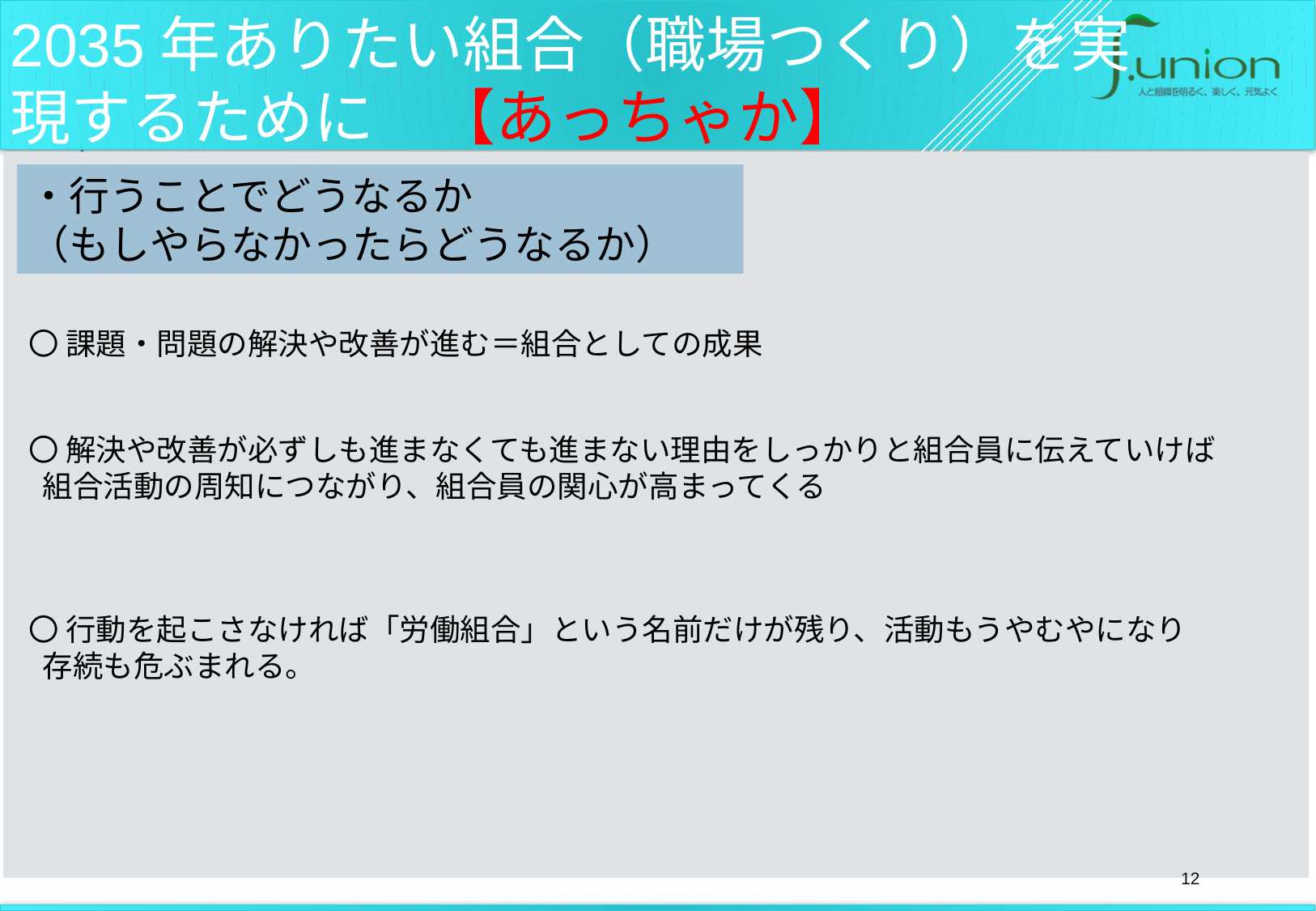

2035年ありたい組合（職場つくり）を実現するために　【あっちゃか】

・行うことでどうなるか
（もしやらなかったらどうなるか）

〇 課題・問題の解決や改善が進む＝組合としての成果
〇 解決や改善が必ずしも進まなくても進まない理由をしっかりと組合員に伝えていけば
 組合活動の周知につながり、組合員の関心が高まってくる
〇 行動を起こさなければ「労働組合」という名前だけが残り、活動もうやむやになり
 存続も危ぶまれる。
12